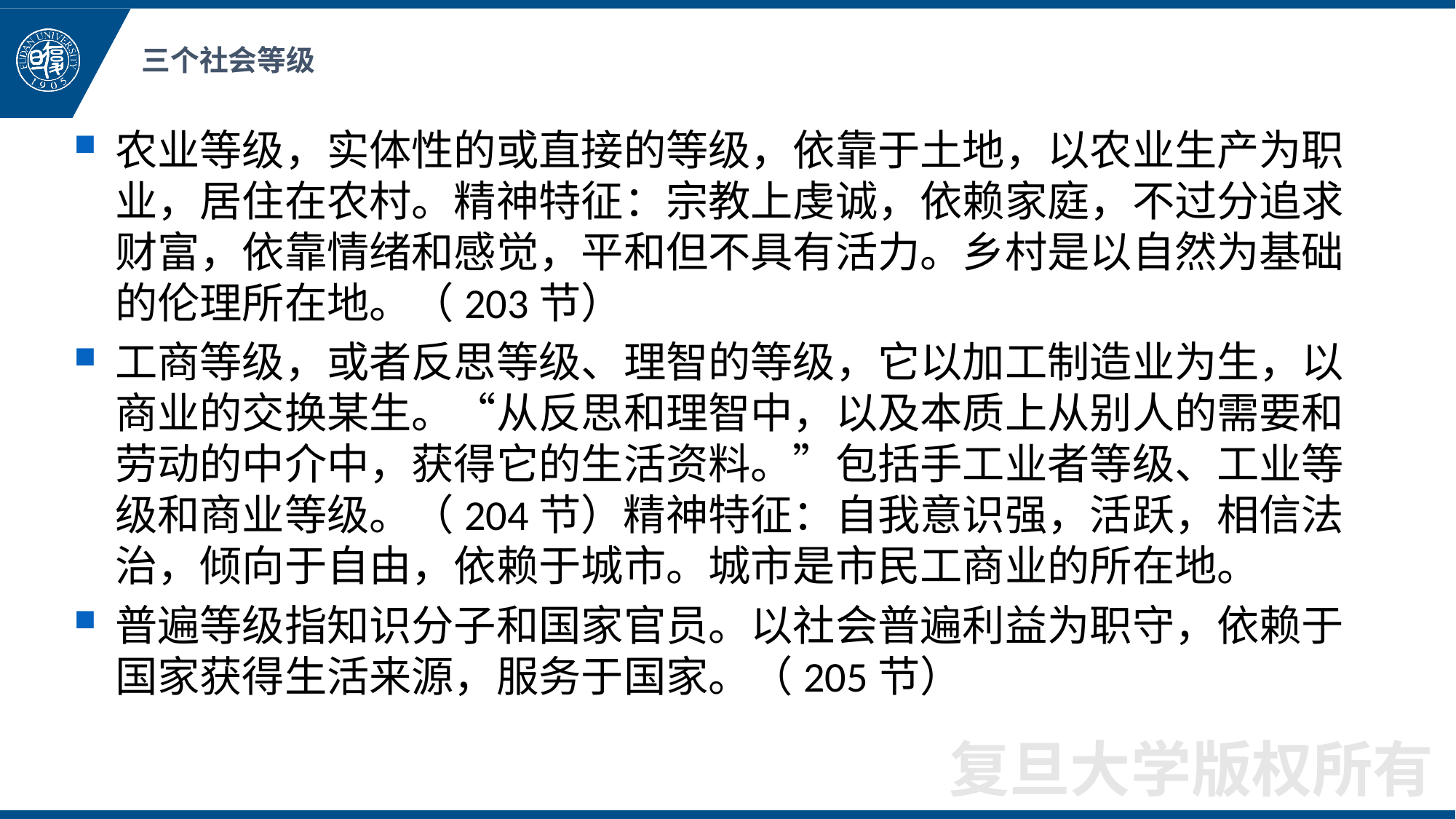

# 三个社会等级
农业等级，实体性的或直接的等级，依靠于土地，以农业生产为职业，居住在农村。精神特征：宗教上虔诚，依赖家庭，不过分追求财富，依靠情绪和感觉，平和但不具有活力。乡村是以自然为基础的伦理所在地。（203节）
工商等级，或者反思等级、理智的等级，它以加工制造业为生，以商业的交换某生。“从反思和理智中，以及本质上从别人的需要和劳动的中介中，获得它的生活资料。”包括手工业者等级、工业等级和商业等级。（204节）精神特征：自我意识强，活跃，相信法治，倾向于自由，依赖于城市。城市是市民工商业的所在地。
普遍等级指知识分子和国家官员。以社会普遍利益为职守，依赖于国家获得生活来源，服务于国家。（205节）